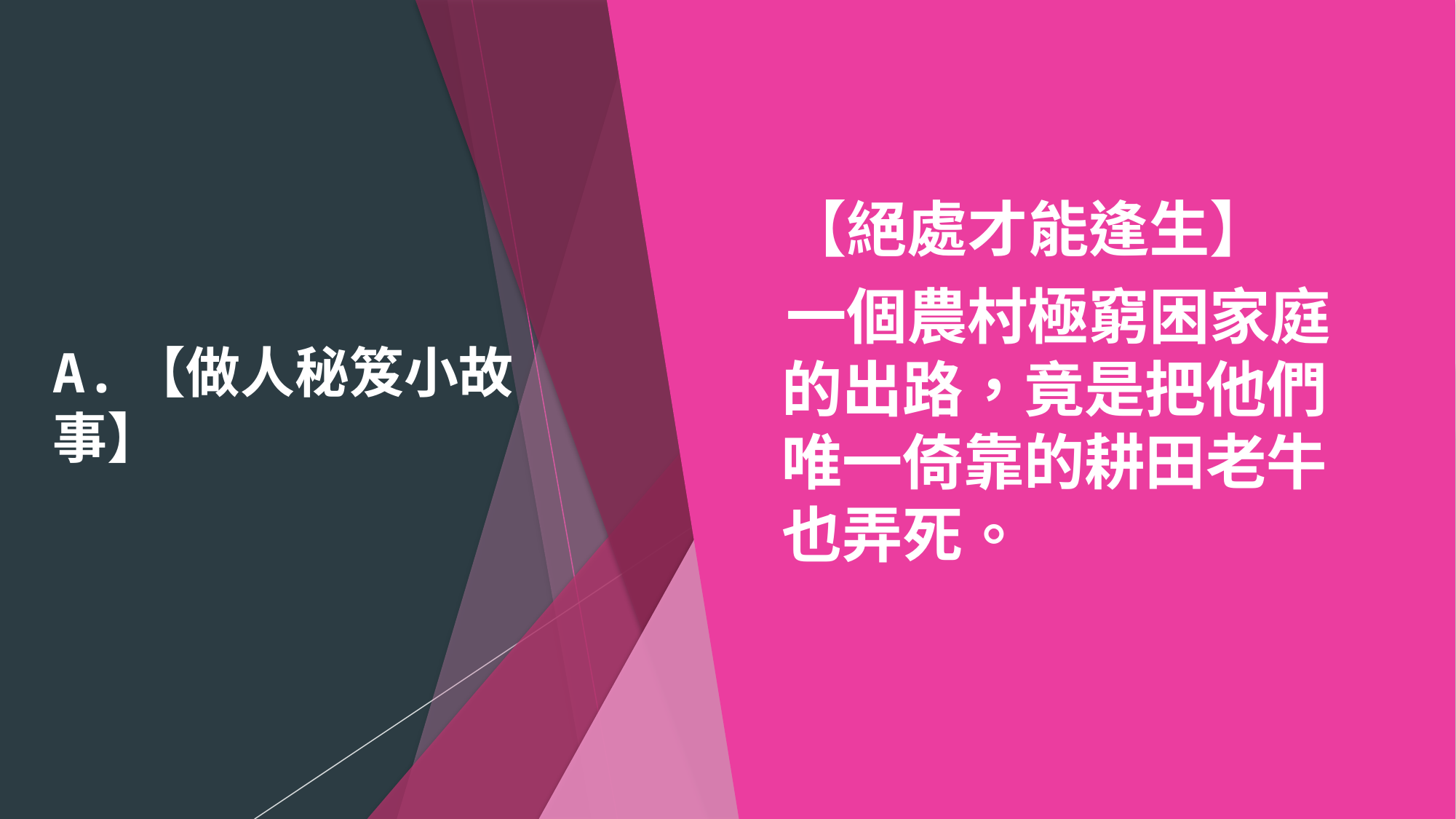

# A.【做人秘笈小故事】
【絕處才能逢生】
一個農村極窮困家庭的出路，竟是把他們唯一倚靠的耕田老牛也弄死。